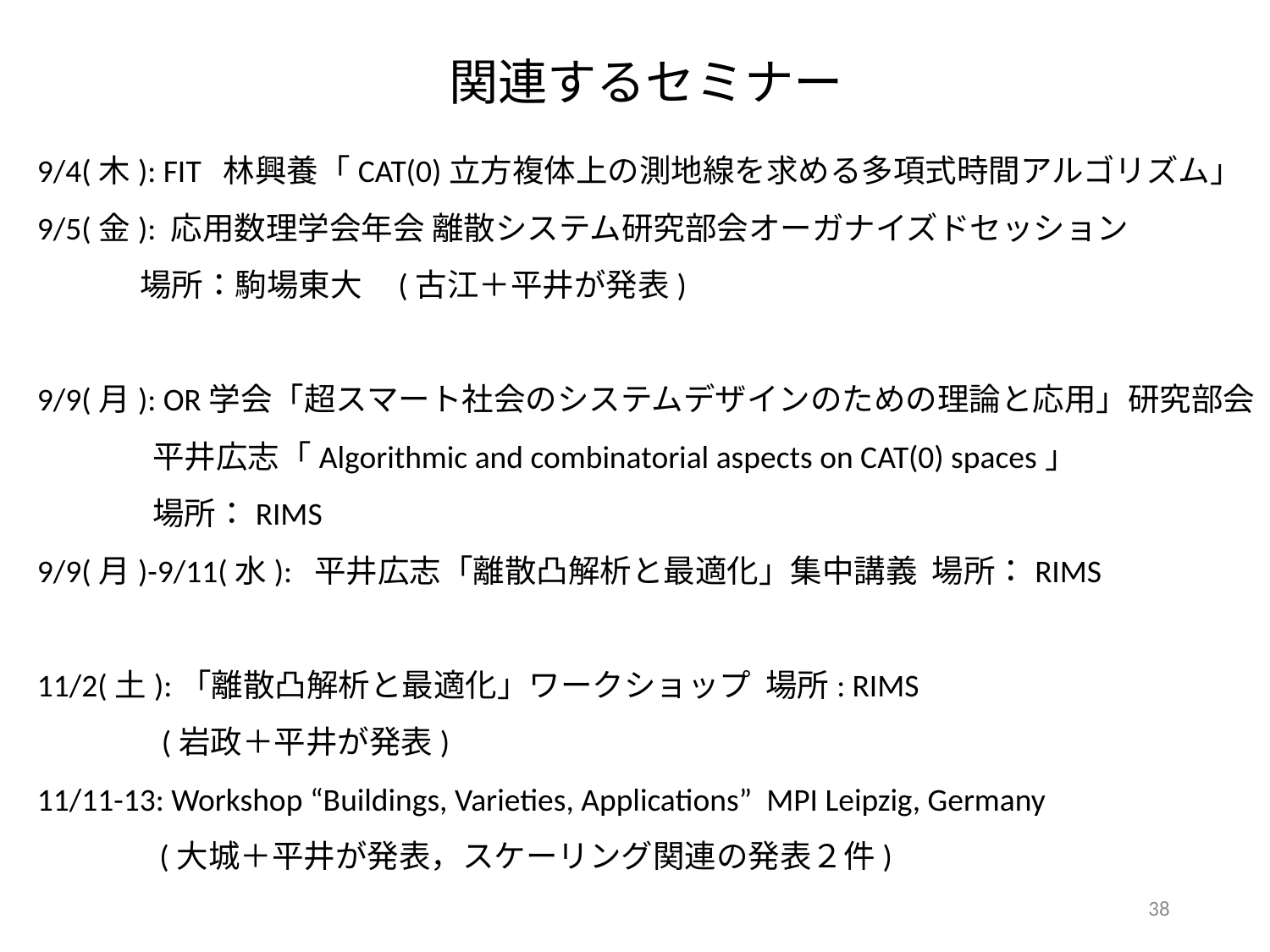

関連するセミナー
9/4(木): FIT  林興養「CAT(0)立方複体上の測地線を求める多項式時間アルゴリズム」
9/5(金): 応用数理学会年会 離散システム研究部会オーガナイズドセッション
　　　 場所：駒場東大    (古江＋平井が発表)

9/9(月): OR学会「超スマート社会のシステムデザインのための理論と応用」研究部会
               平井広志「Algorithmic and combinatorial aspects on CAT(0) spaces」
               場所：RIMS
9/9(月)-9/11(水):  平井広志「離散凸解析と最適化」集中講義  場所：RIMS

11/2(土):「離散凸解析と最適化」ワークショップ  場所: RIMS
　　　   (岩政＋平井が発表)
11/11-13: Workshop “Buildings, Varieties, Applications”  MPI Leipzig, Germany
                 (大城＋平井が発表，スケーリング関連の発表２件)
38